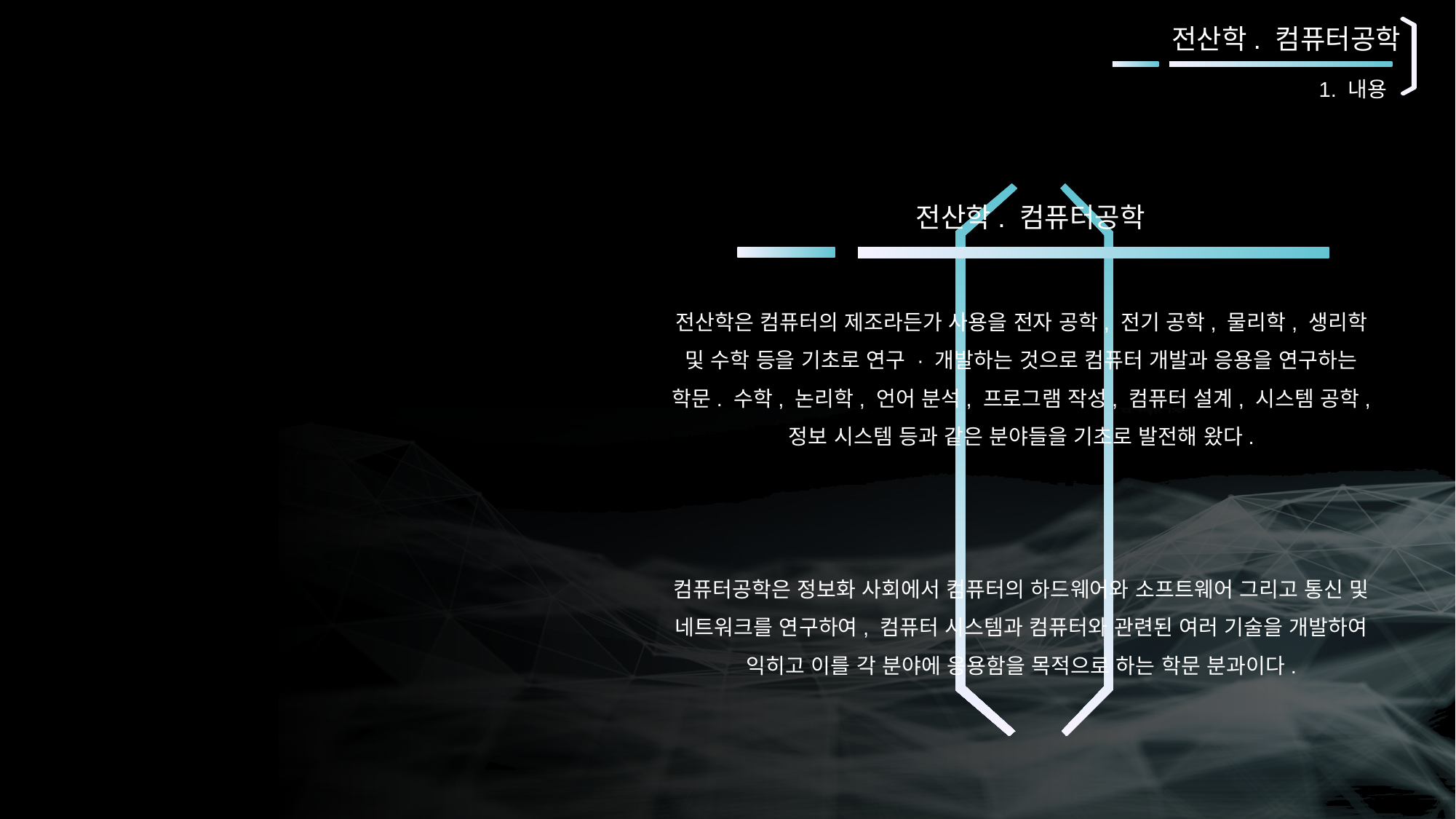

전산학. 컴퓨터공학

1. 내용

전산학. 컴퓨터공학
전산학은 컴퓨터의 제조라든가 사용을 전자 공학, 전기 공학, 물리학, 생리학 및 수학 등을 기초로 연구 · 개발하는 것으로 컴퓨터 개발과 응용을 연구하는 학문. 수학, 논리학, 언어 분석, 프로그램 작성, 컴퓨터 설계, 시스템 공학, 정보 시스템 등과 같은 분야들을 기초로 발전해 왔다.

컴퓨터공학은 정보화 사회에서 컴퓨터의 하드웨어와 소프트웨어 그리고 통신 및 네트워크를 연구하여, 컴퓨터 시스템과 컴퓨터와 관련된 여러 기술을 개발하여 익히고 이를 각 분야에 응용함을 목적으로 하는 학문 분과이다.